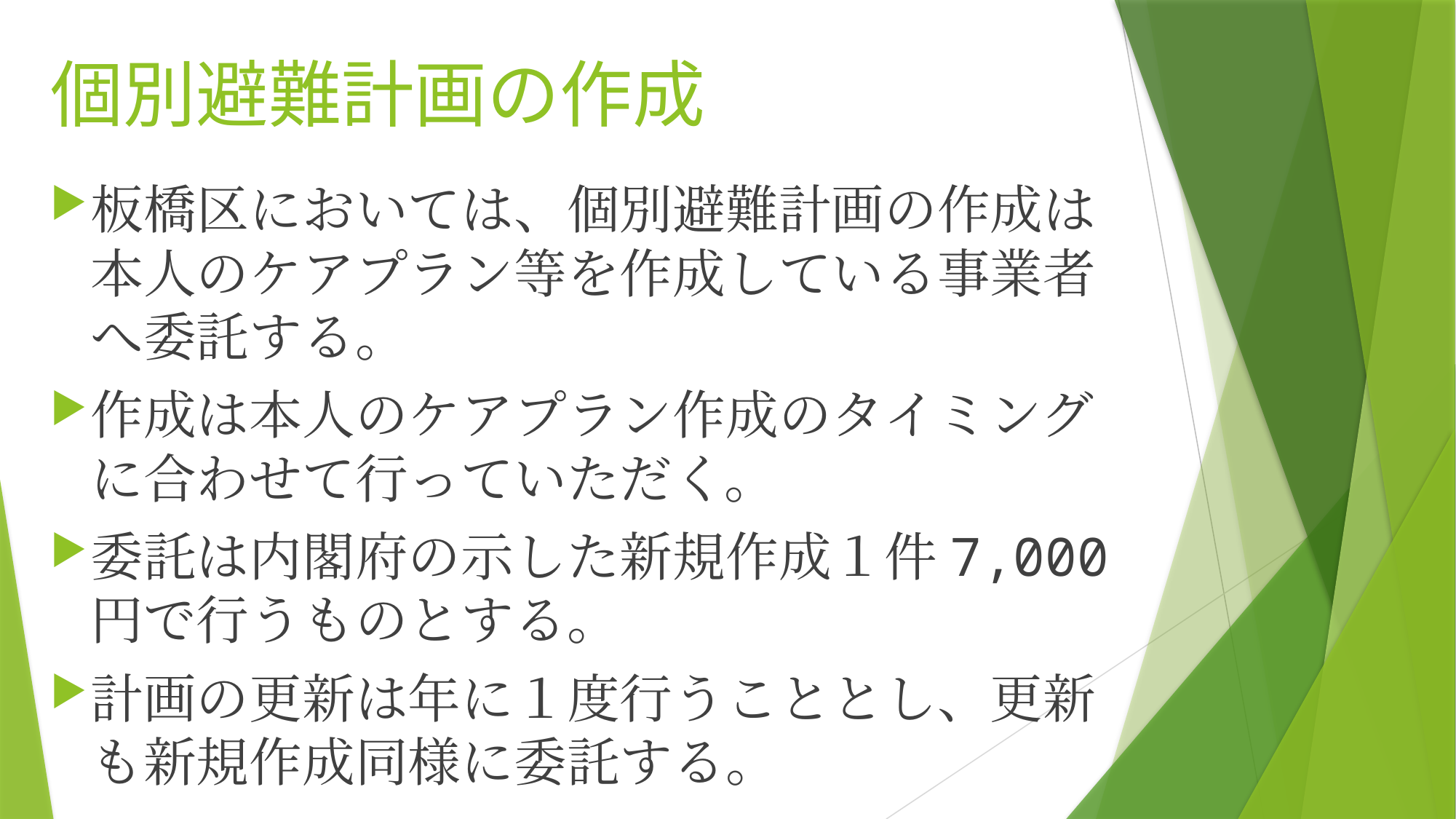

# 個別避難計画の作成
板橋区においては、個別避難計画の作成は本人のケアプラン等を作成している事業者へ委託する。
作成は本人のケアプラン作成のタイミングに合わせて行っていただく。
委託は内閣府の示した新規作成１件7,000円で行うものとする。
計画の更新は年に１度行うこととし、更新も新規作成同様に委託する。